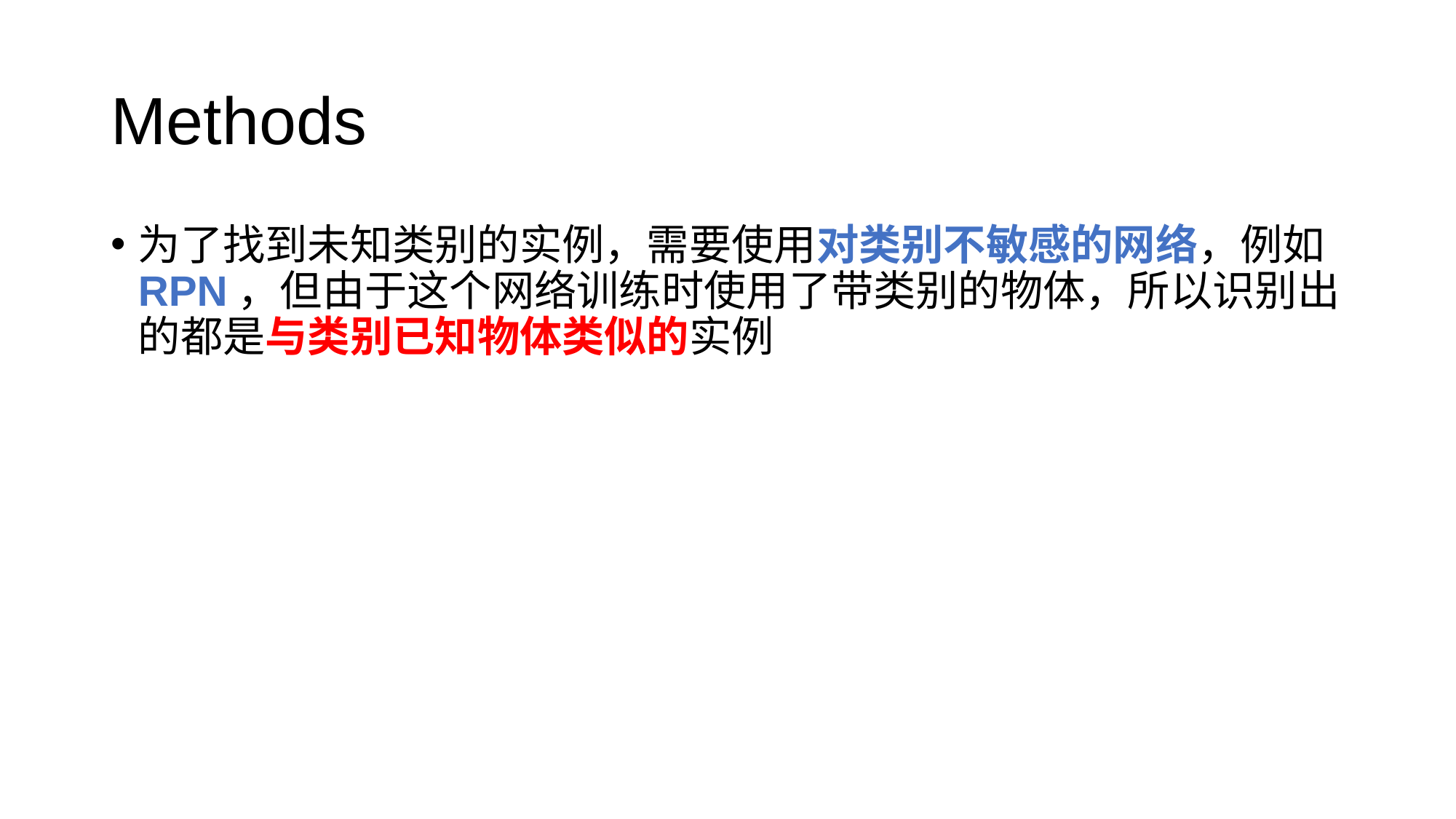

# Methods
为了找到未知类别的实例，需要使用对类别不敏感的网络，例如RPN，但由于这个网络训练时使用了带类别的物体，所以识别出的都是与类别已知物体类似的实例